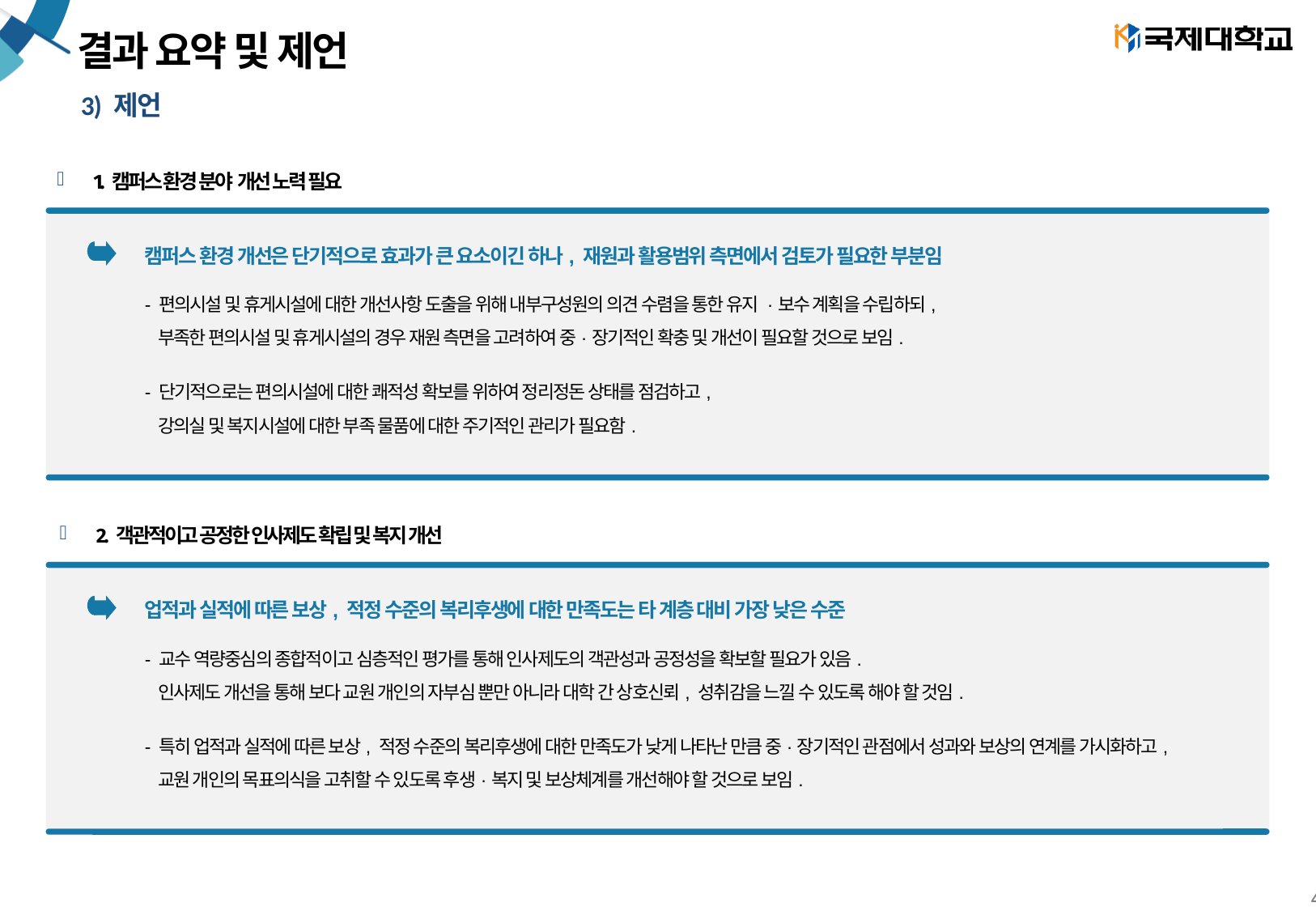

# 결과 요약 및 제언
3) 제언
1. 캠퍼스 환경 분야  개선 노력 필요

캠퍼스 환경 개선은 단기적으로 효과가 큰 요소이긴 하나, 재원과 활용범위 측면에서 검토가 필요한 부분임

- 편의시설 및 휴게시설에 대한 개선사항 도출을 위해 내부구성원의 의견 수렴을 통한 유지 ·보수 계획을 수립하되,
  부족한 편의시설 및 휴게시설의 경우 재원 측면을 고려하여 중·장기적인 확충 및 개선이 필요할 것으로 보임.

- 단기적으로는 편의시설에 대한 쾌적성 확보를 위하여 정리정돈 상태를 점검하고,
  강의실 및 복지시설에 대한 부족 물품에 대한 주기적인 관리가 필요함.

2. 객관적이고 공정한 인사제도 확립 및 복지 개선

업적과 실적에 따른 보상, 적정 수준의 복리후생에 대한 만족도는 타 계층 대비 가장 낮은 수준

- 교수 역량중심의 종합적이고 심층적인 평가를 통해 인사제도의 객관성과 공정성을 확보할 필요가 있음.
  인사제도 개선을 통해 보다 교원 개인의 자부심 뿐만 아니라 대학 간 상호신뢰, 성취감을 느낄 수 있도록 해야 할 것임.

- 특히 업적과 실적에 따른 보상, 적정 수준의 복리후생에 대한 만족도가 낮게 나타난 만큼 중·장기적인 관점에서 성과와 보상의 연계를 가시화하고,
  교원 개인의 목표의식을 고취할 수 있도록 후생·복지 및 보상체계를 개선해야 할 것으로 보임.